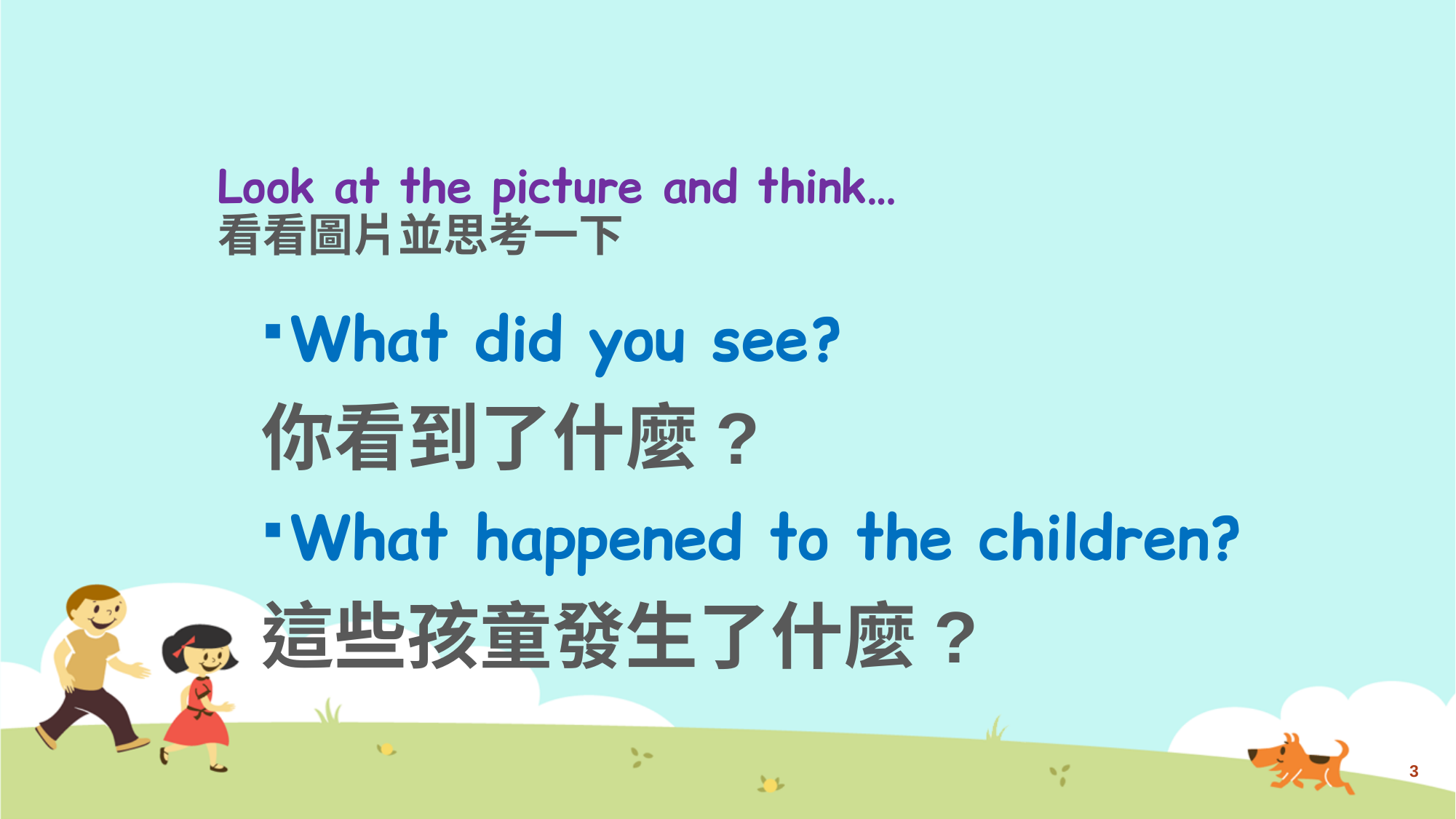

# Look at the picture and think… 看看圖片並思考一下
What did you see?
你看到了什麼?
What happened to the children?
這些孩童發生了什麼?
3